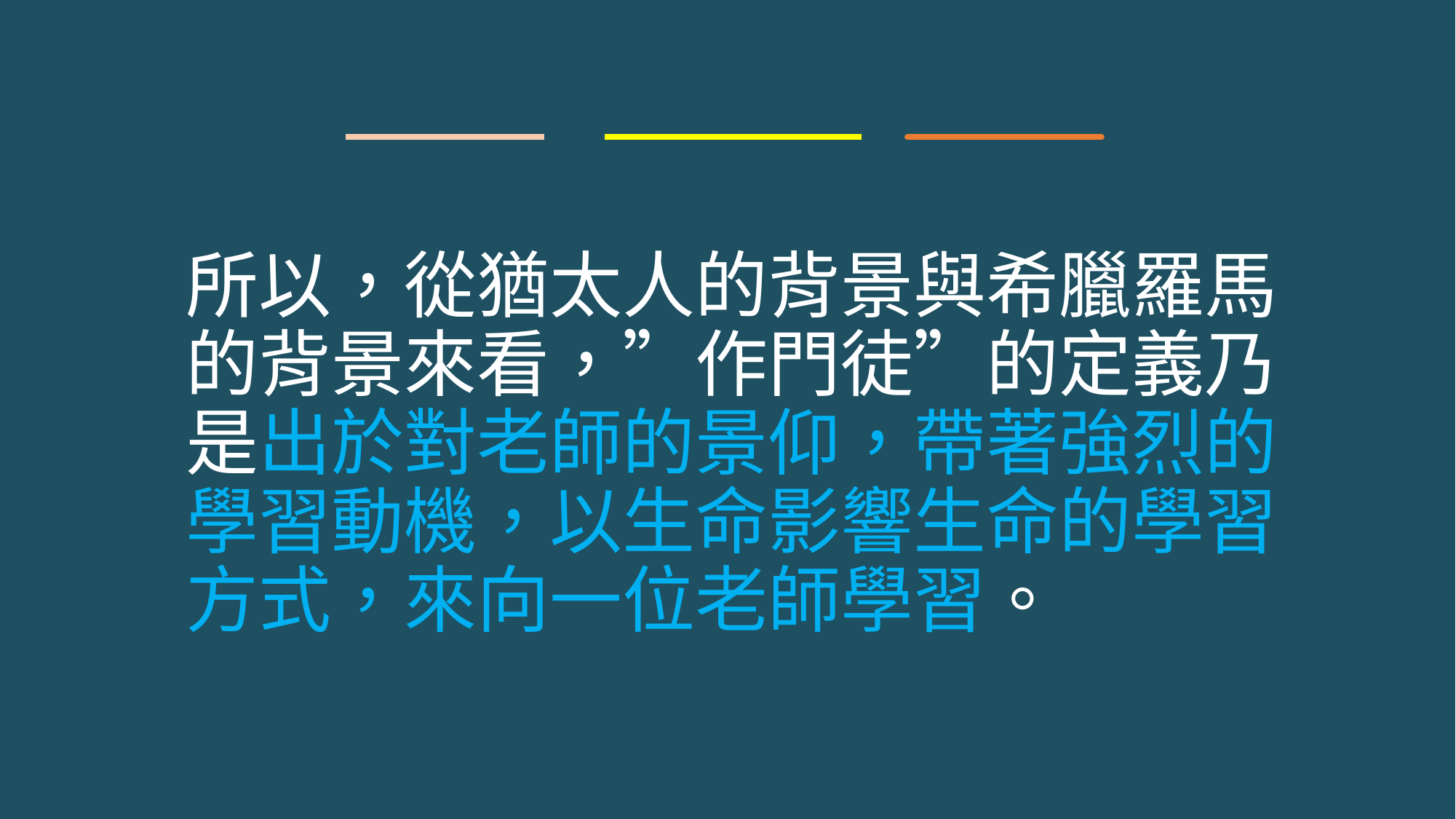

所以，從猶太人的背景與希臘羅馬的背景來看，”作門徒”的定義乃是出於對老師的景仰，帶著強烈的學習動機，以生命影響生命的學習方式，來向一位老師學習。